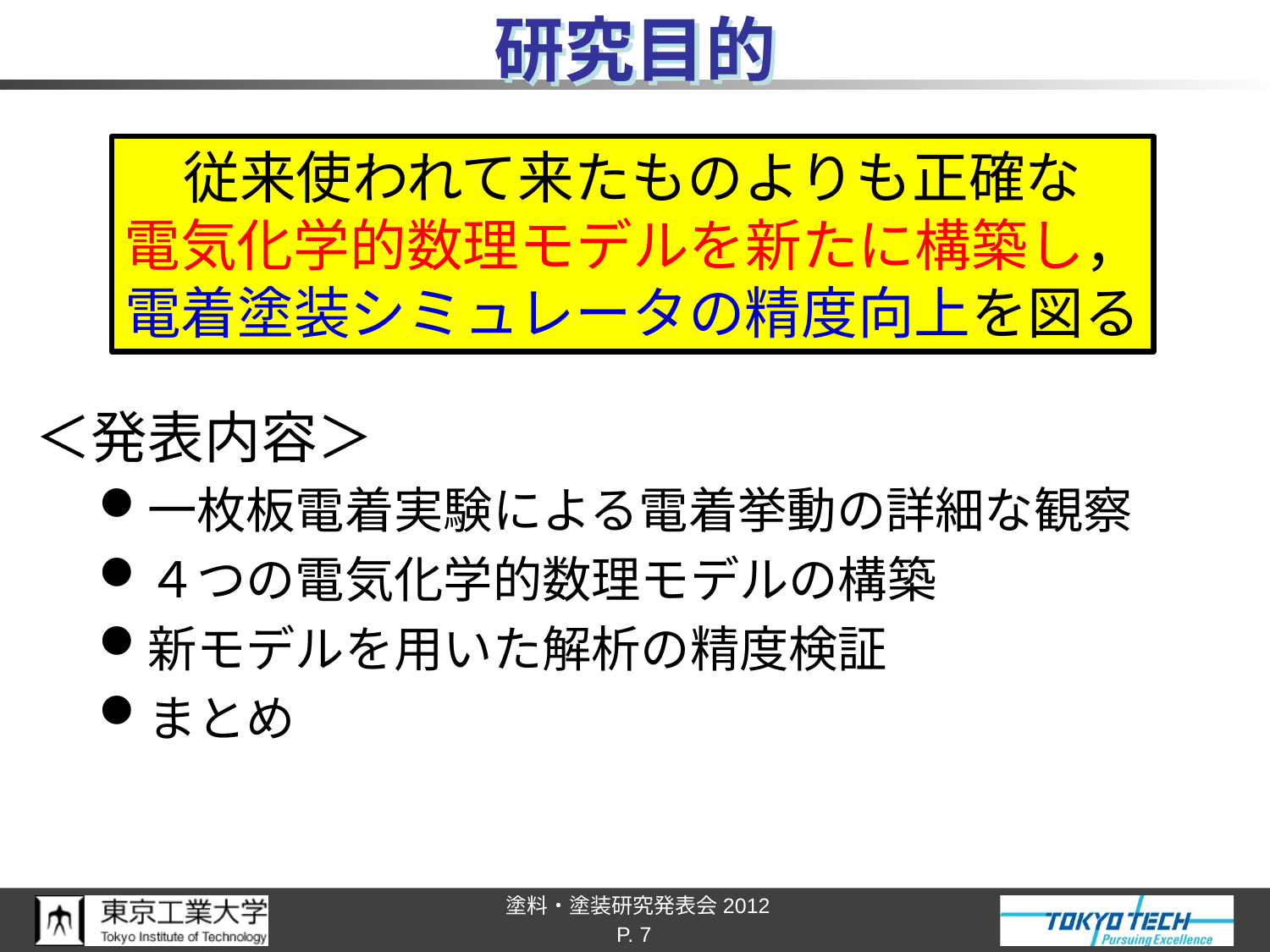

# 研究目的

＜発表内容＞
一枚板電着実験による電着挙動の詳細な観察
４つの電気化学的数理モデルの構築
新モデルを用いた解析の精度検証
まとめ
従来使われて来たものよりも正確な
電気化学的数理モデルを新たに構築し，
電着塗装シミュレータの精度向上を図る
P. 7